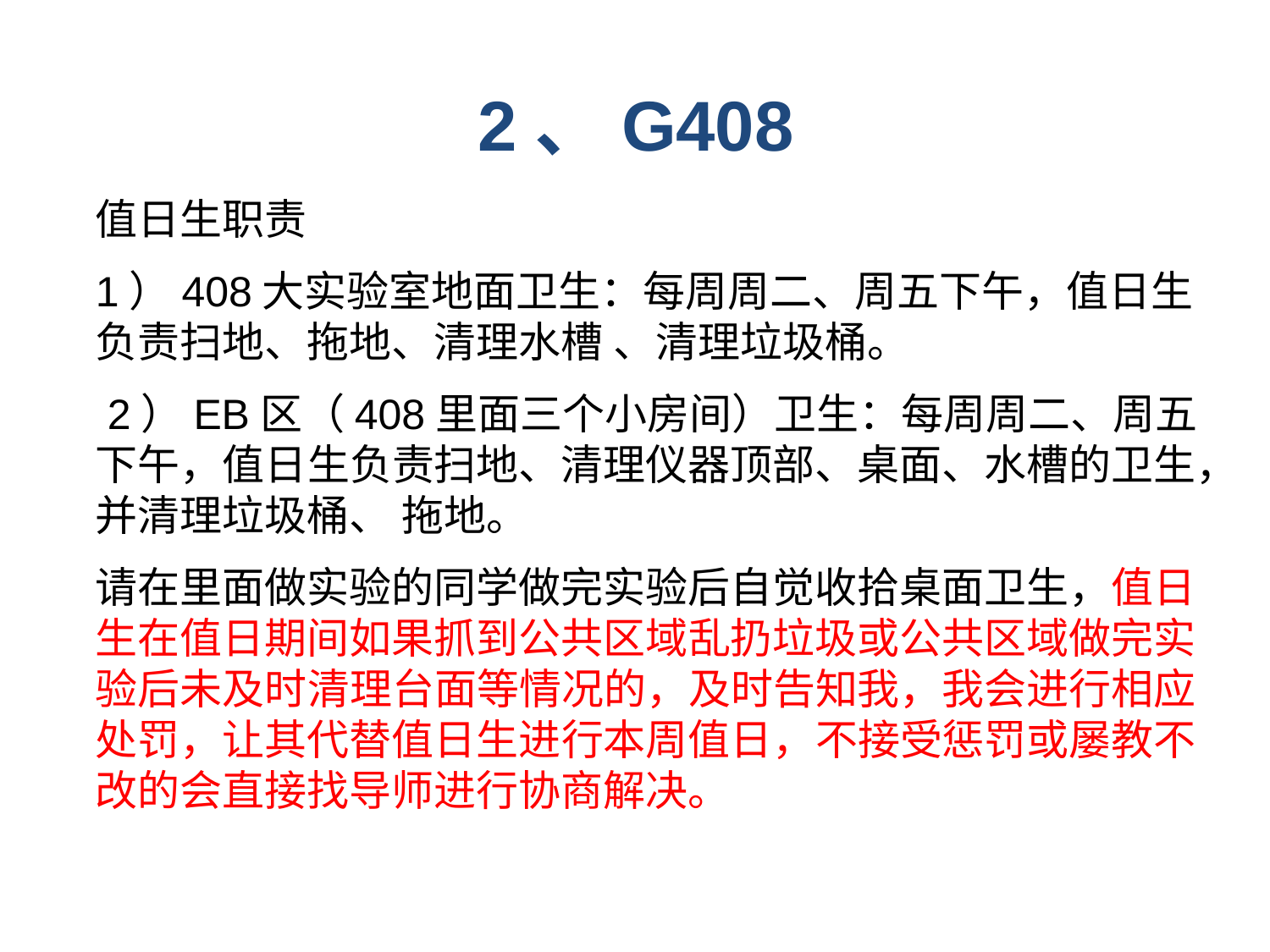

2、G408
值日生职责
1）408大实验室地面卫生：每周周二、周五下午，值日生负责扫地、拖地、清理水槽 、清理垃圾桶。
 2）EB区（408里面三个小房间）卫生：每周周二、周五下午，值日生负责扫地、清理仪器顶部、桌面、水槽的卫生，并清理垃圾桶、 拖地。
请在里面做实验的同学做完实验后自觉收拾桌面卫生，值日生在值日期间如果抓到公共区域乱扔垃圾或公共区域做完实验后未及时清理台面等情况的，及时告知我，我会进行相应处罚，让其代替值日生进行本周值日，不接受惩罚或屡教不改的会直接找导师进行协商解决。